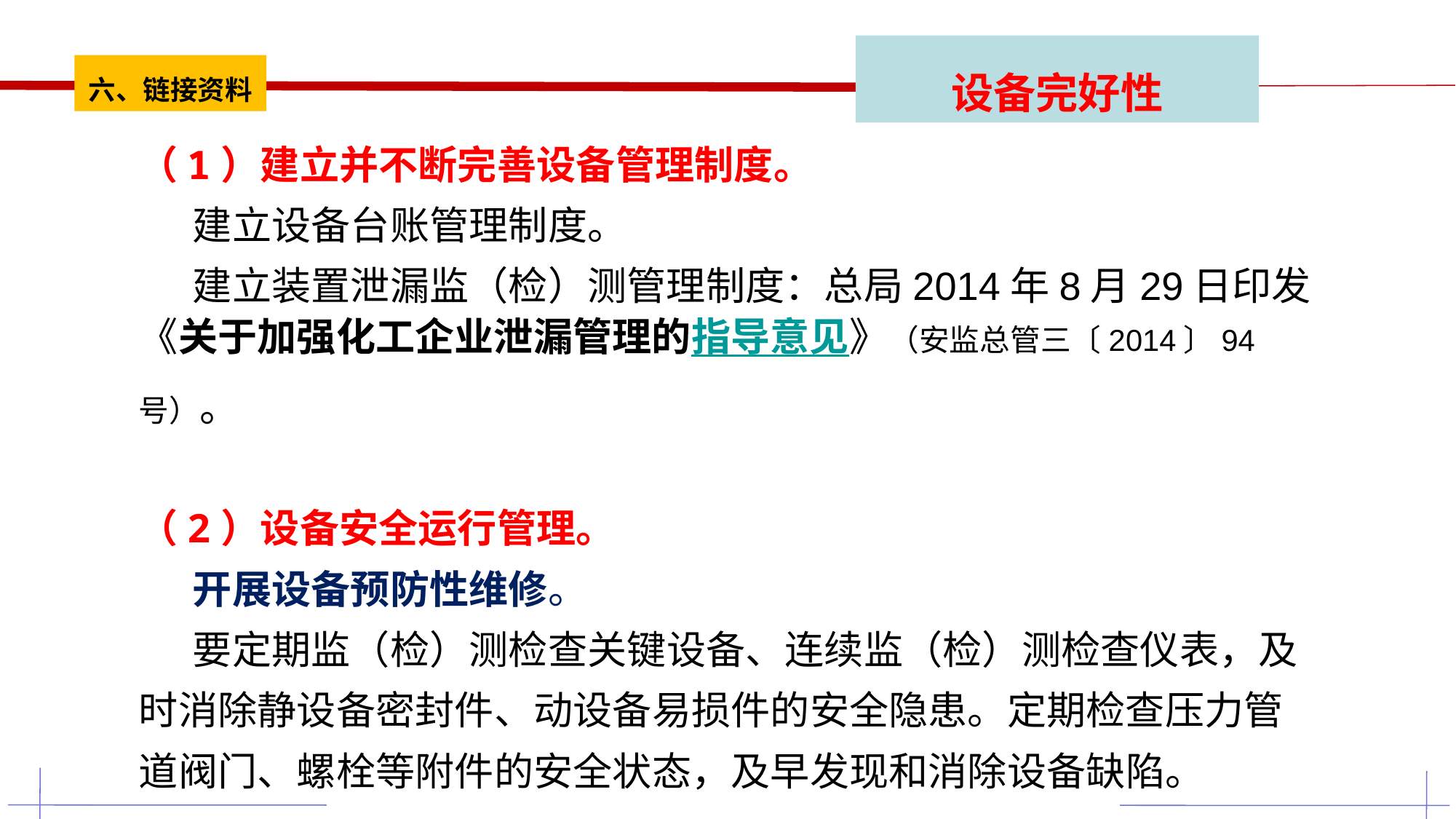

设备完好性
六、链接资料
（1）建立并不断完善设备管理制度。
     建立设备台账管理制度。
     建立装置泄漏监（检）测管理制度：总局2014年8月29日印发《关于加强化工企业泄漏管理的指导意见》（安监总管三〔2014〕94号）。

（2）设备安全运行管理。
     开展设备预防性维修。
     要定期监（检）测检查关键设备、连续监（检）测检查仪表，及时消除静设备密封件、动设备易损件的安全隐患。定期检查压力管道阀门、螺栓等附件的安全状态，及早发现和消除设备缺陷。